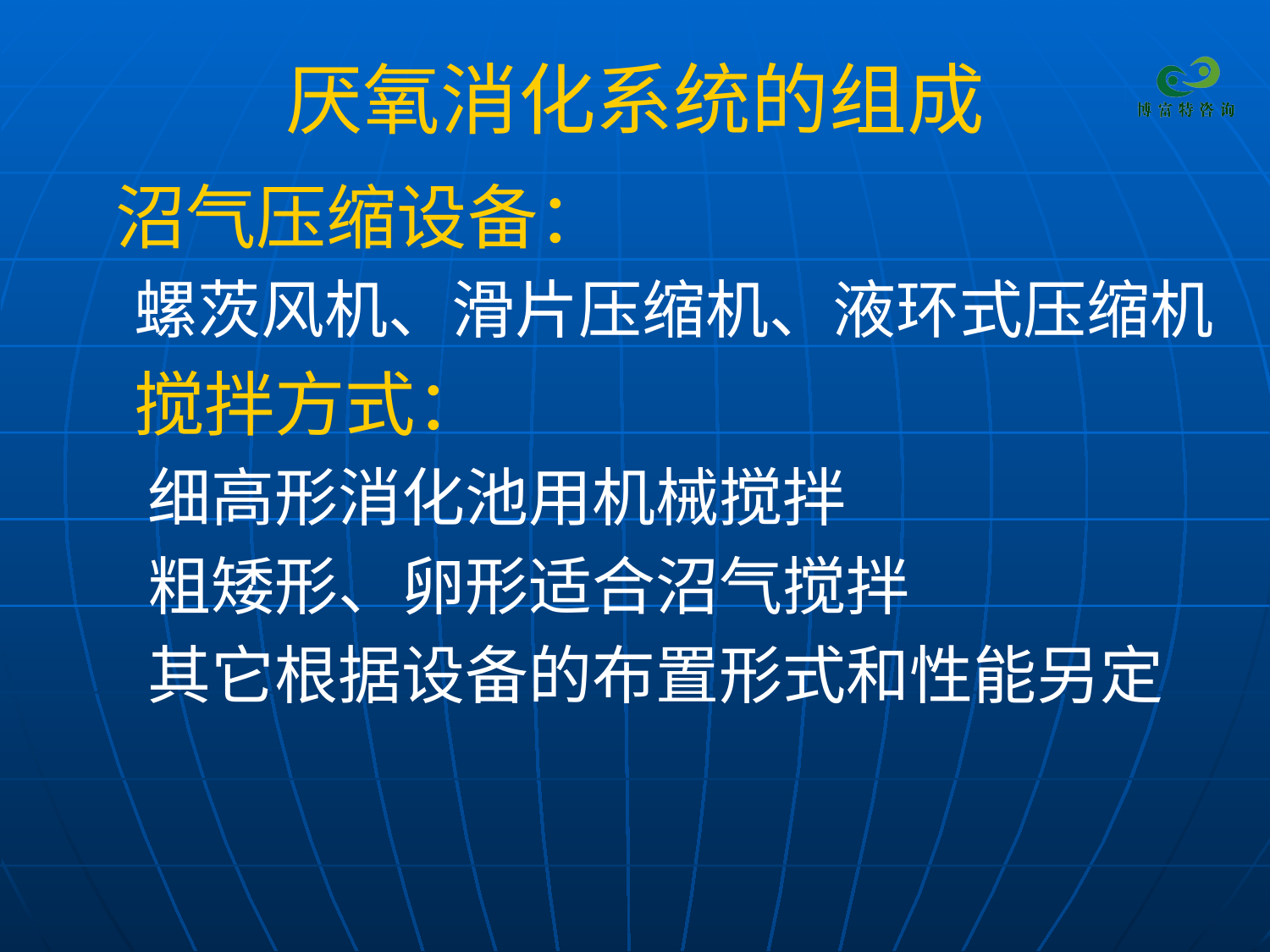

# 厌氧消化系统的组成
  沼气压缩设备：
   螺茨风机、滑片压缩机、液环式压缩机
   搅拌方式：
    细高形消化池用机械搅拌
    粗矮形、卵形适合沼气搅拌
    其它根据设备的布置形式和性能另定